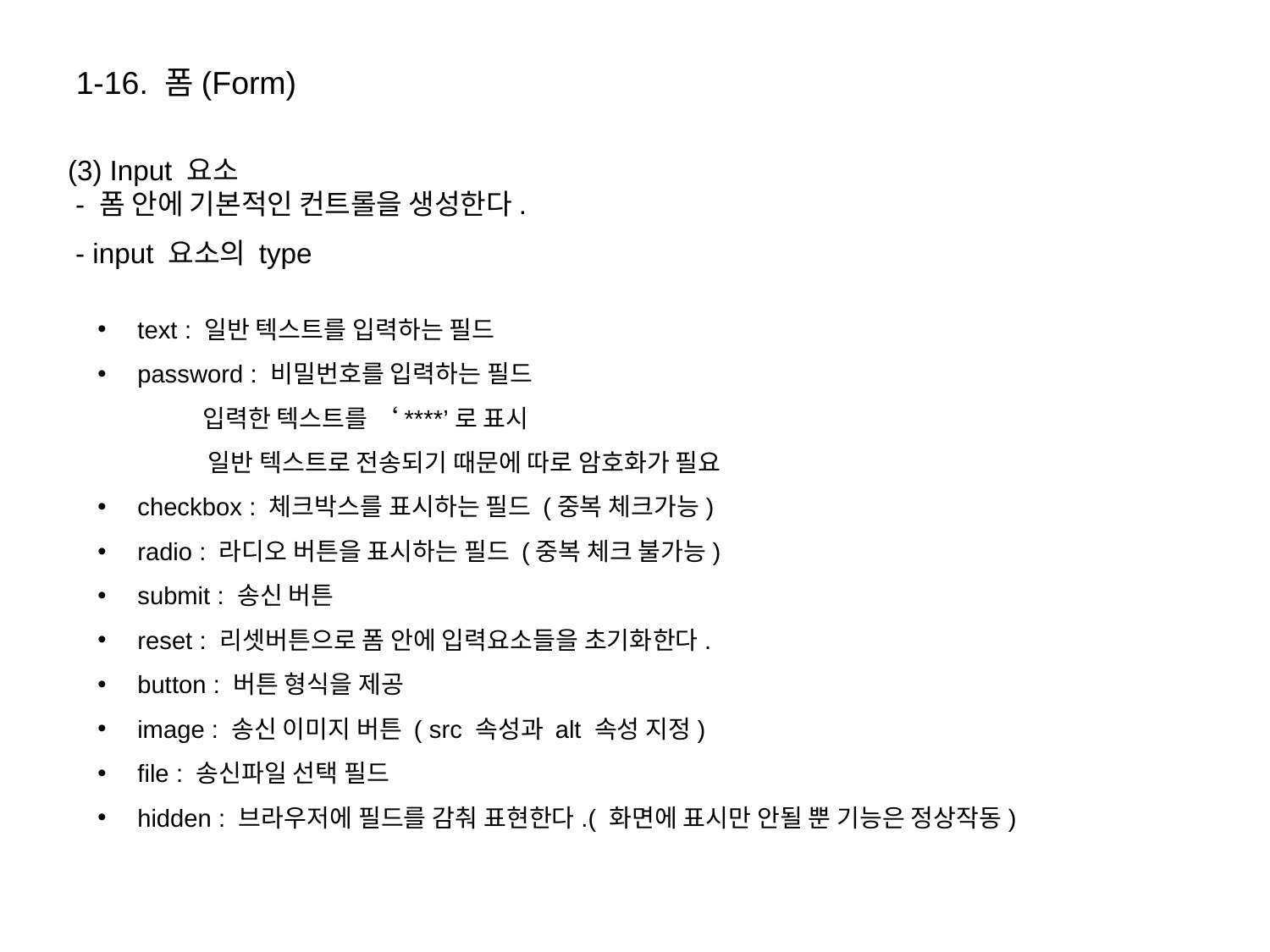

1-16. 폼(Form)
(3) Input 요소
 - 폼 안에 기본적인 컨트롤을 생성한다.
 - input 요소의 type
text : 일반 텍스트를 입력하는 필드
password : 비밀번호를 입력하는 필드
                  입력한 텍스트를 ‘****’로 표시
                   일반 텍스트로 전송되기 때문에 따로 암호화가 필요
checkbox : 체크박스를 표시하는 필드 (중복 체크가능)
radio : 라디오 버튼을 표시하는 필드 (중복 체크 불가능)
submit : 송신 버튼
reset : 리셋버튼으로 폼 안에 입력요소들을 초기화한다.
button : 버튼 형식을 제공
image : 송신 이미지 버튼 ( src 속성과 alt 속성 지정)
file : 송신파일 선택 필드
hidden : 브라우저에 필드를 감춰 표현한다.( 화면에 표시만 안될 뿐 기능은 정상작동)